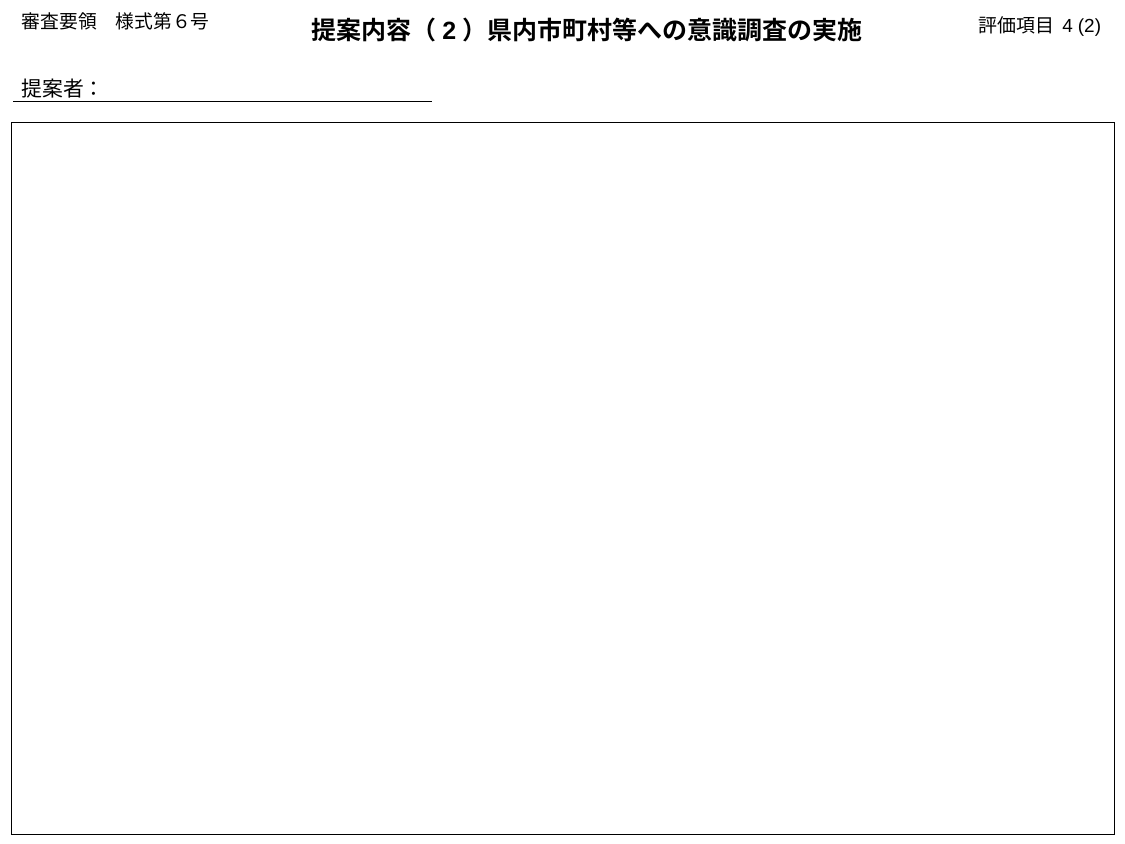

提案内容（2）県内市町村等への意識調査の実施
審査要領　様式第６号
評価項目 4 (2)
提案者：